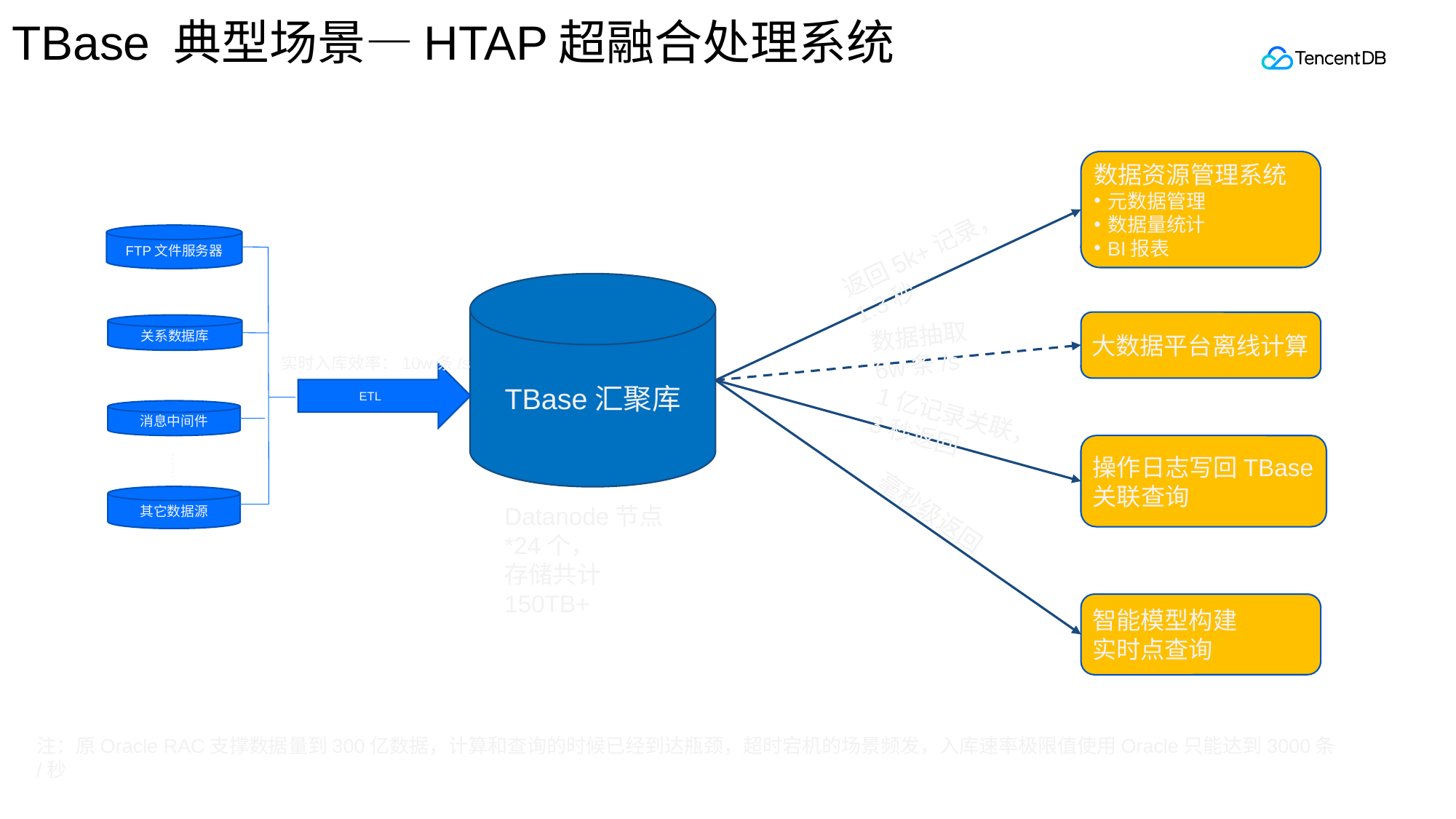

# TBase 典型场景—HTAP超融合处理系统
数据资源管理系统
元数据管理
数据量统计
BI报表
FTP文件服务器
返回5k+记录，1.3秒
TBase汇聚库
大数据平台离线计算
数据抽取6w条/s
关系数据库
实时入库效率：10w条/s

ETL
1亿记录关联，3秒返回
消息中间件
操作日志写回TBase
关联查询
…….
其它数据源
毫秒级返回
Datanode节点*24个，
存储共计150TB+
智能模型构建
实时点查询
注：原Oracle RAC支撑数据量到300亿数据，计算和查询的时候已经到达瓶颈，超时宕机的场景频发，入库速率极限值使用Oracle只能达到3000条/秒